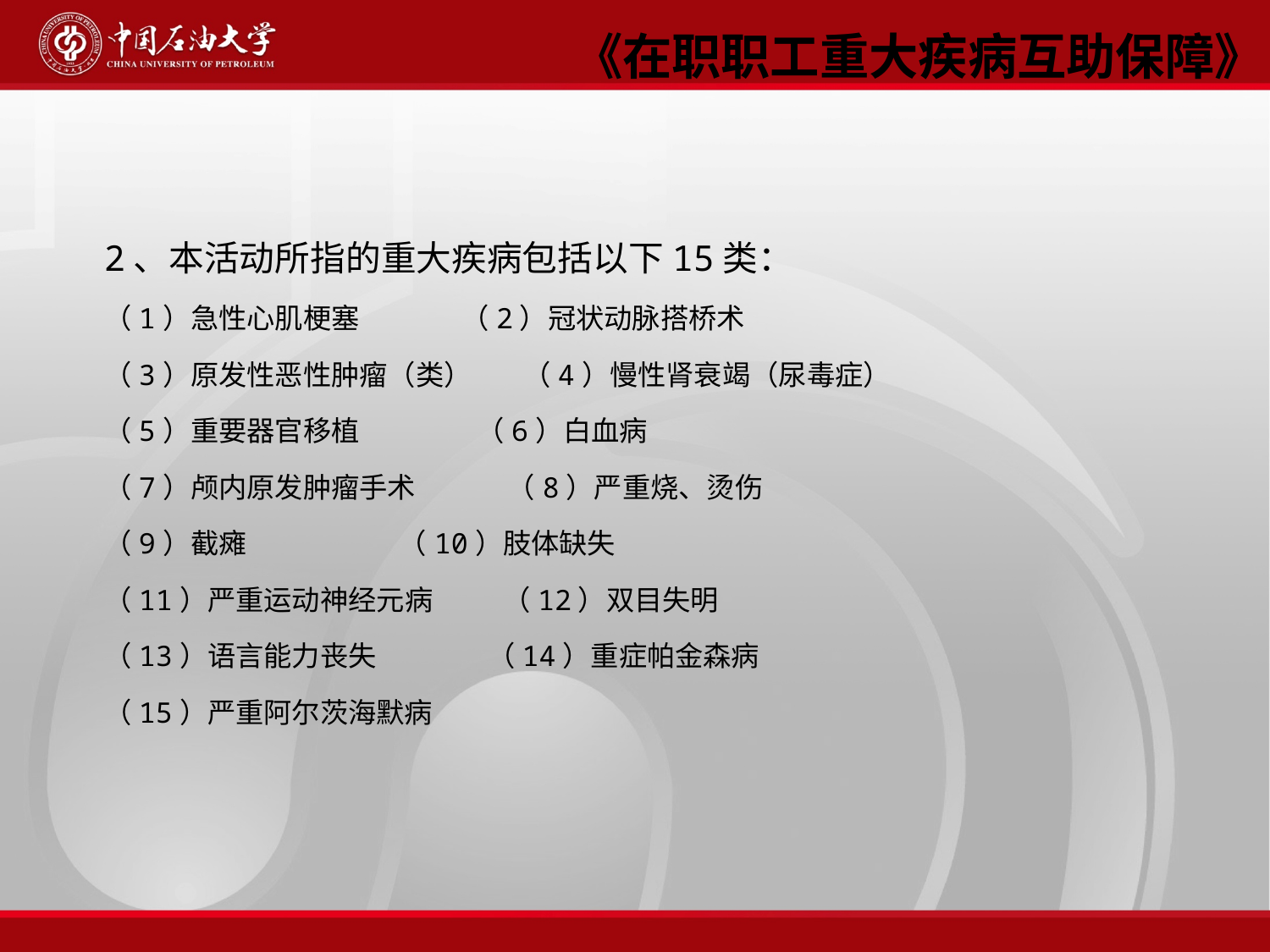

《在职职工重大疾病互助保障》
2、本活动所指的重大疾病包括以下15类：
（1）急性心肌梗塞                （2）冠状动脉搭桥术
（3）原发性恶性肿瘤（类）        （4）慢性肾衰竭（尿毒症）
（5）重要器官移植　              （6）白血病
（7）颅内原发肿瘤手术　          （8）严重烧、烫伤
（9）截瘫                        （10）肢体缺失
（11）严重运动神经元病           （12）双目失明
（13）语言能力丧失　             （14）重症帕金森病
（15）严重阿尔茨海默病